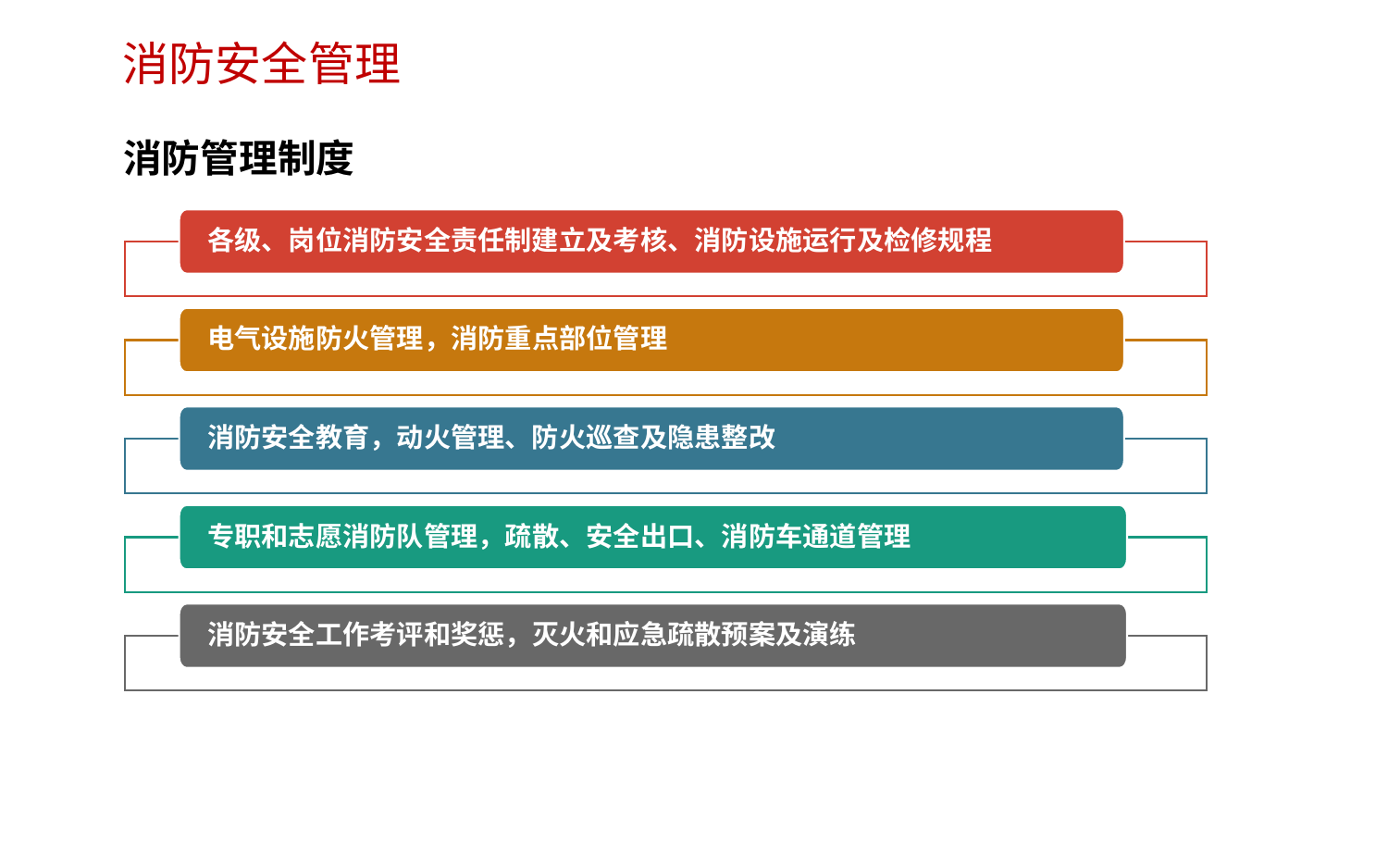

消防安全管理
消防管理制度
各级、岗位消防安全责任制建立及考核、消防设施运行及检修规程

电气设施防火管理，消防重点部位管理

消防安全教育，动火管理、防火巡查及隐患整改

专职和志愿消防队管理，疏散、安全出口、消防车通道管理

消防安全工作考评和奖惩，灭火和应急疏散预案及演练